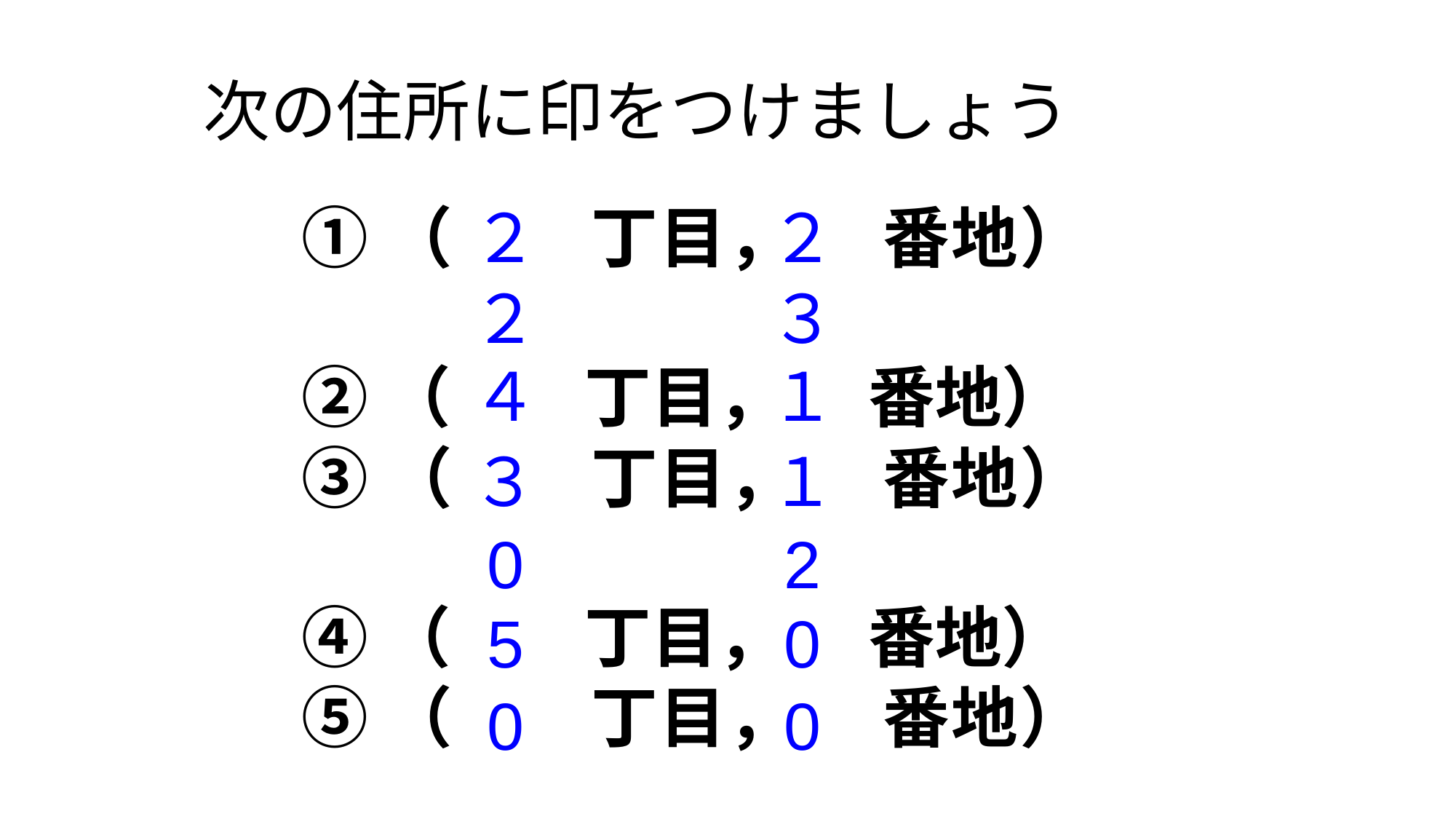

次の住所に印をつけましょう
①（　　丁目， 　番地）
②（　　丁目， 　番地）
③（　　丁目， 　番地）
④（　　丁目， 　番地）
⑤（　　丁目， 　番地）
⑥（　　丁目， 　番地）
⑦（　　丁目， 　番地）
２
２
２
３
４
１
３
１
0
2
5
0
0
0